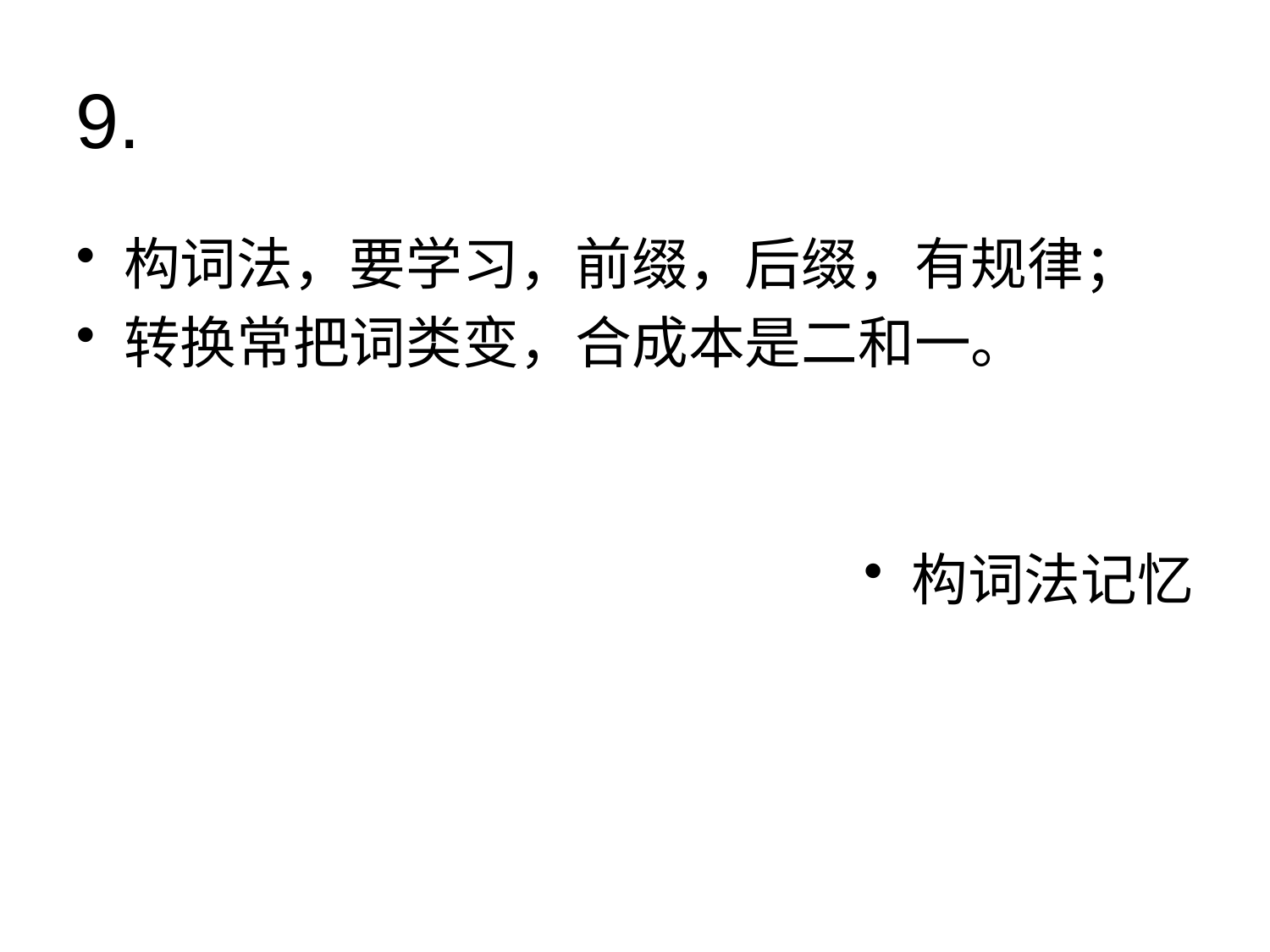

# 9.
构词法，要学习，前缀，后缀，有规律；
转换常把词类变，合成本是二和一。

构词法记忆